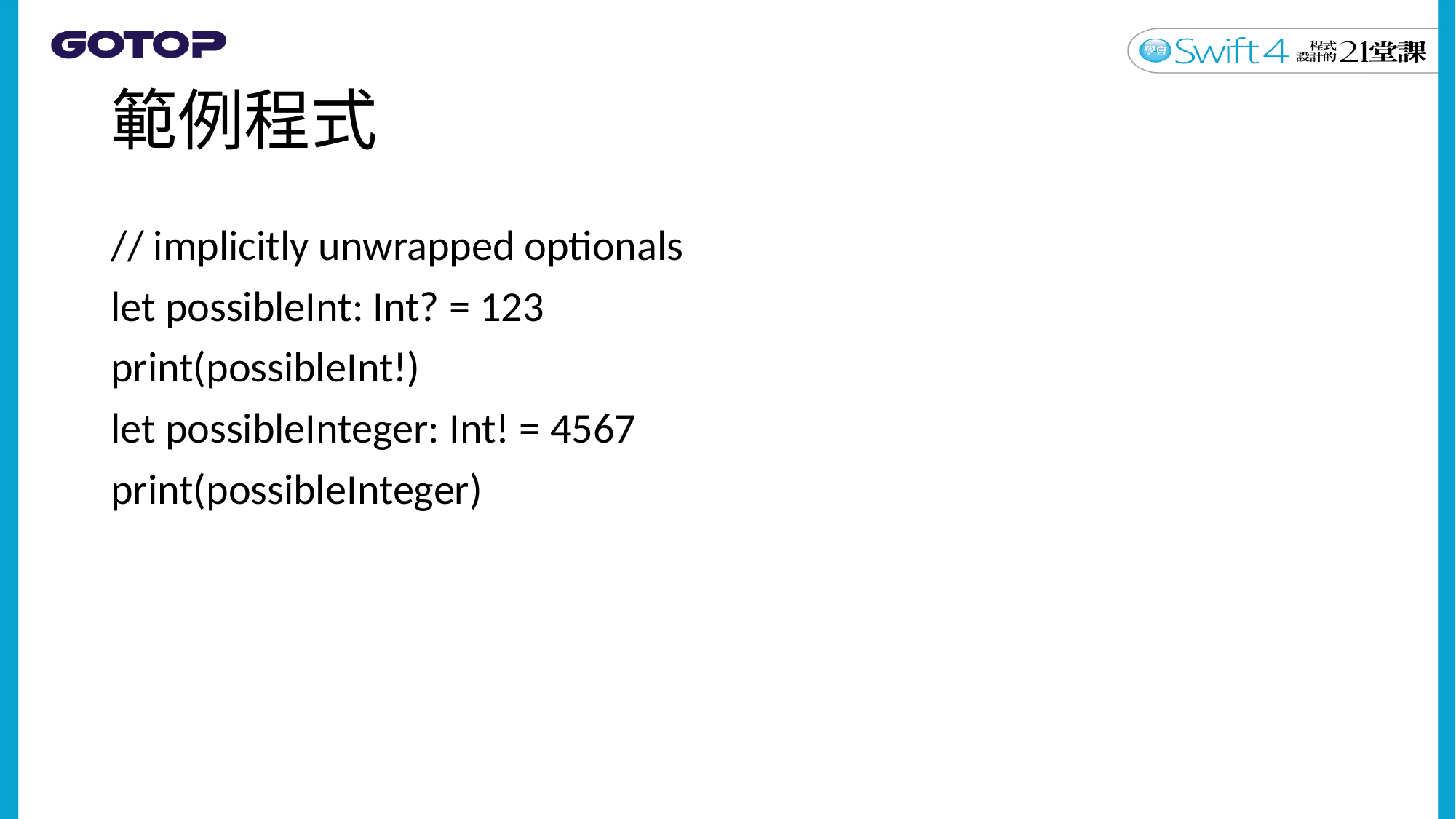

# 範例程式
// implicitly unwrapped optionals
let possibleInt: Int? = 123
print(possibleInt!)
let possibleInteger: Int! = 4567
print(possibleInteger)